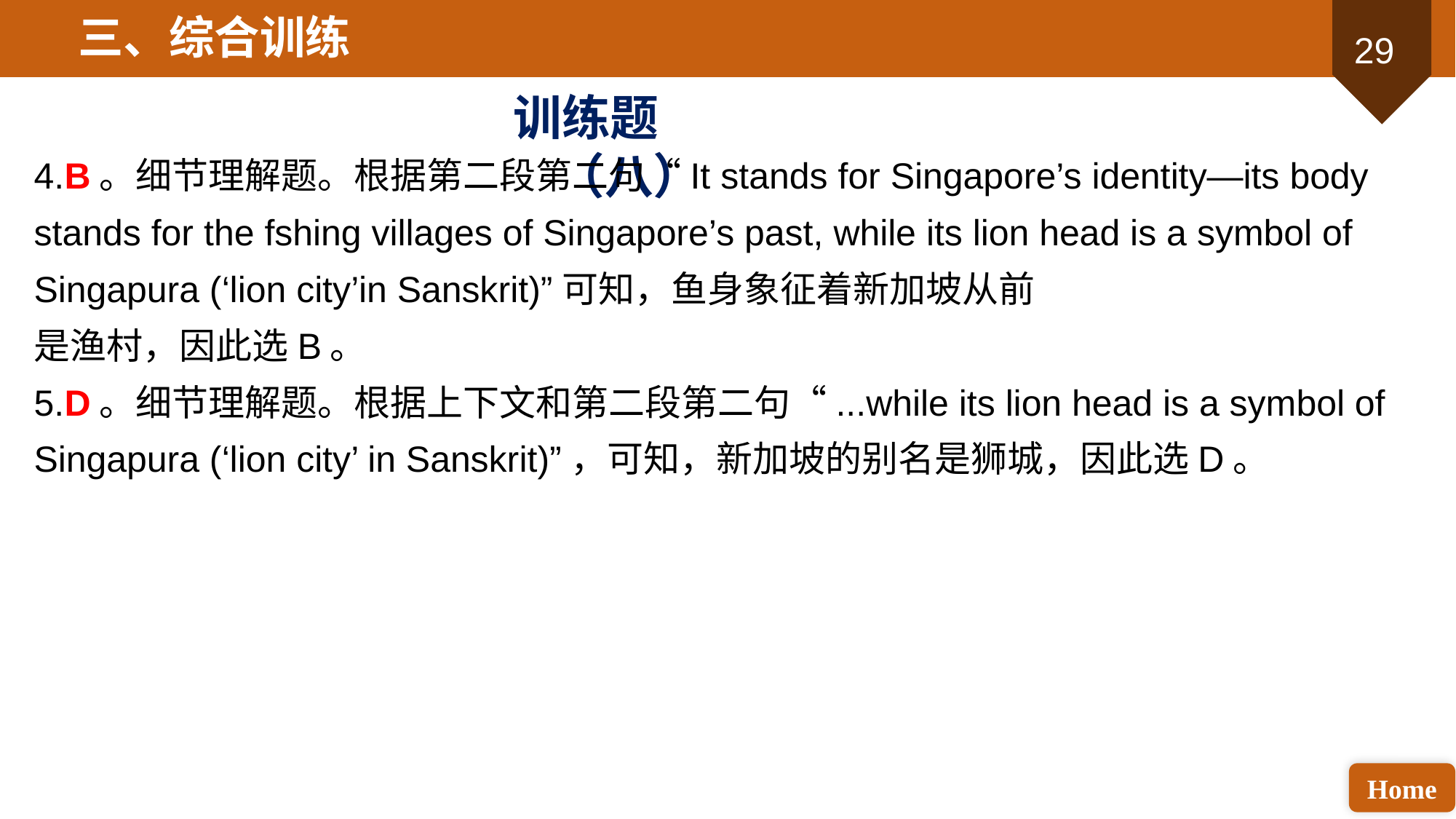

三、综合训练
训练题（八）
4.B。细节理解题。根据第二段第二句“It stands for Singapore’s identity—its body stands for the fshing villages of Singapore’s past, while its lion head is a symbol of Singapura (‘lion city’in Sanskrit)”可知，鱼身象征着新加坡从前
是渔村，因此选B。
5.D。细节理解题。根据上下文和第二段第二句“...while its lion head is a symbol of Singapura (‘lion city’ in Sanskrit)”，可知，新加坡的别名是狮城，因此选D。